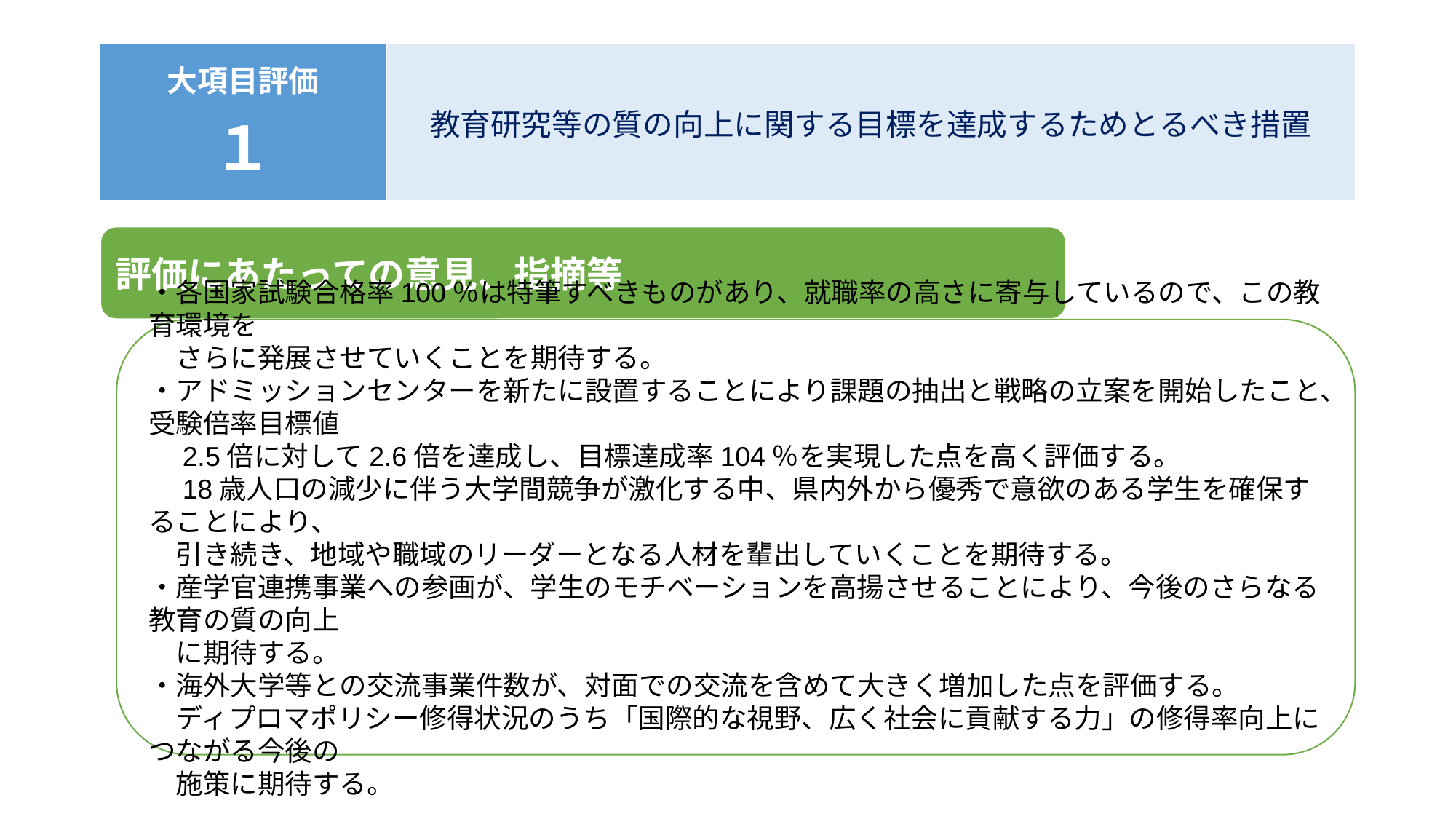

#
| 大項目評価 １ | 教育研究等の質の向上に関する目標を達成するためとるべき措置 |
| --- | --- |
評価にあたっての意見、指摘等
・各国家試験合格率100％は特筆すべきものがあり、就職率の高さに寄与しているので、この教育環境を
　さらに発展させていくことを期待する。
・アドミッションセンターを新たに設置することにより課題の抽出と戦略の立案を開始したこと、受験倍率目標値
　2.5倍に対して2.6倍を達成し、目標達成率104％を実現した点を高く評価する。
　18歳人口の減少に伴う大学間競争が激化する中、県内外から優秀で意欲のある学生を確保することにより、
　引き続き、地域や職域のリーダーとなる人材を輩出していくことを期待する。
・産学官連携事業への参画が、学生のモチベーションを高揚させることにより、今後のさらなる教育の質の向上
　に期待する。
・海外大学等との交流事業件数が、対面での交流を含めて大きく増加した点を評価する。
　ディプロマポリシー修得状況のうち「国際的な視野、広く社会に貢献する力」の修得率向上につながる今後の
　施策に期待する。